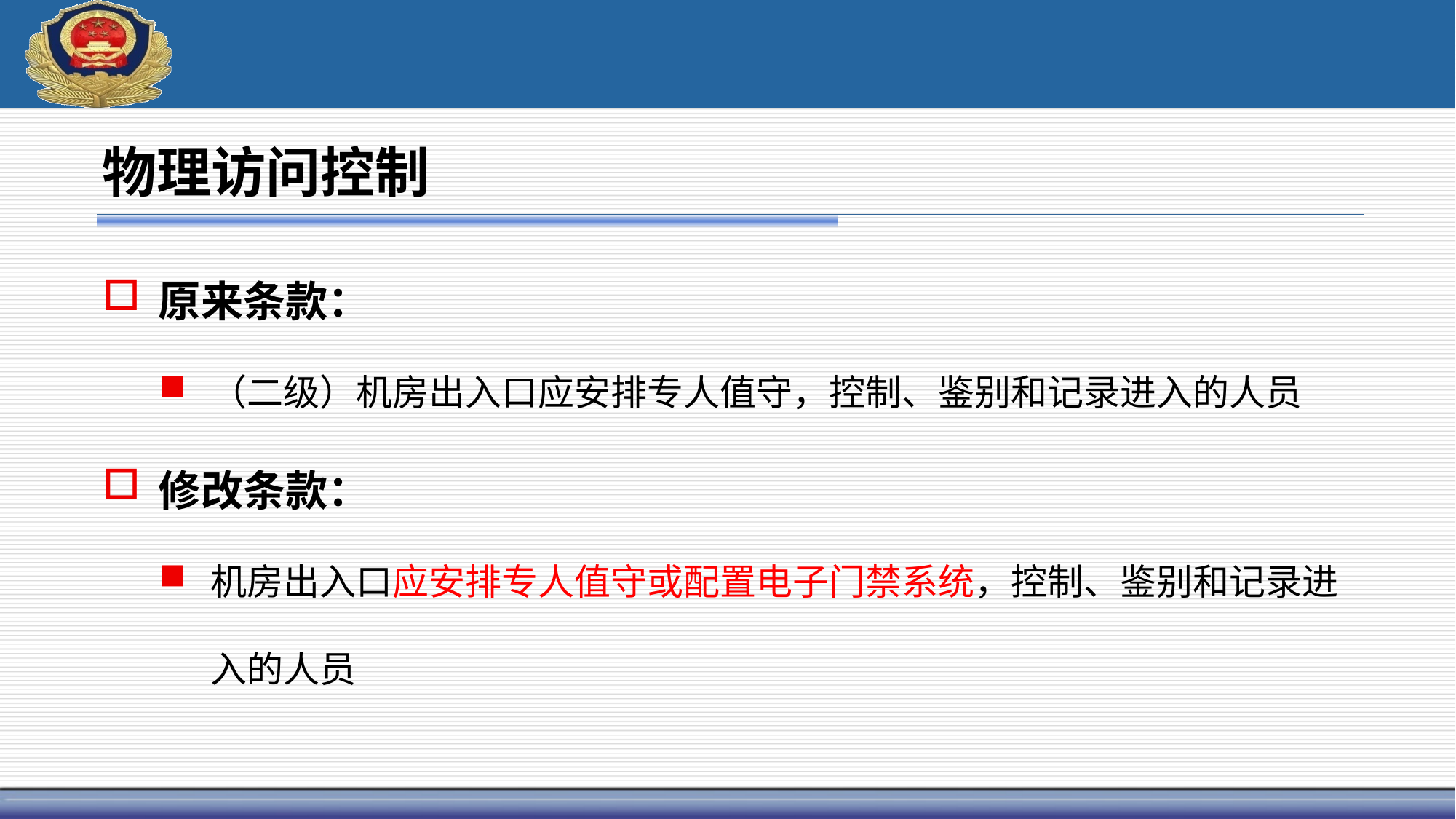

# 物理访问控制
原来条款：
（二级）机房出入口应安排专人值守，控制、鉴别和记录进入的人员
修改条款：
机房出入口应安排专人值守或配置电子门禁系统，控制、鉴别和记录进入的人员
38